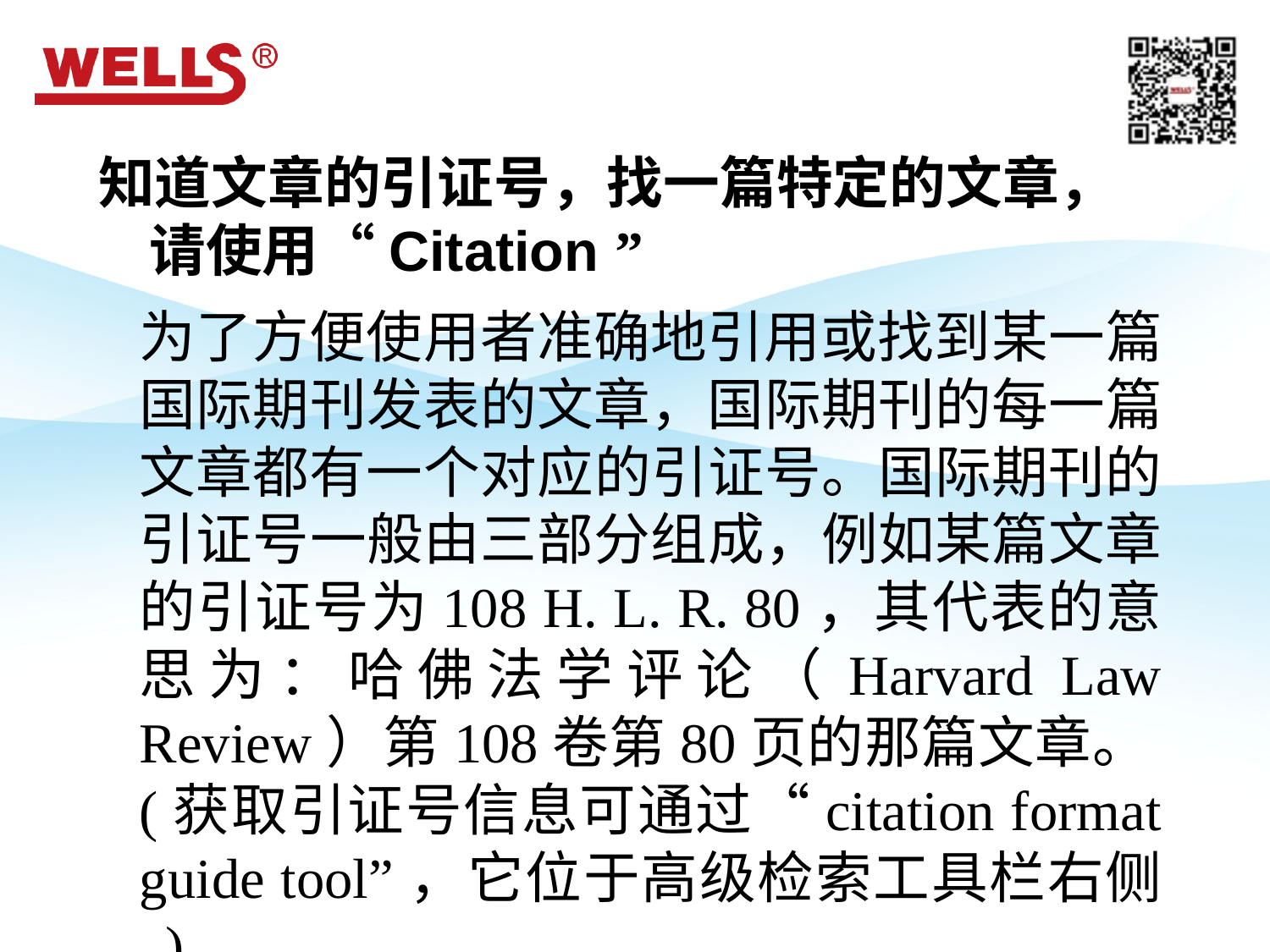

# 知道文章的引证号，找一篇特定的文章，请使用“Citation ”
为了方便使用者准确地引用或找到某一篇国际期刊发表的文章，国际期刊的每一篇文章都有一个对应的引证号。国际期刊的引证号一般由三部分组成，例如某篇文章的引证号为108 H. L. R. 80，其代表的意思为：哈佛法学评论（Harvard Law Review）第108卷第80页的那篇文章。(获取引证号信息可通过“citation format guide tool”，它位于高级检索工具栏右侧 )